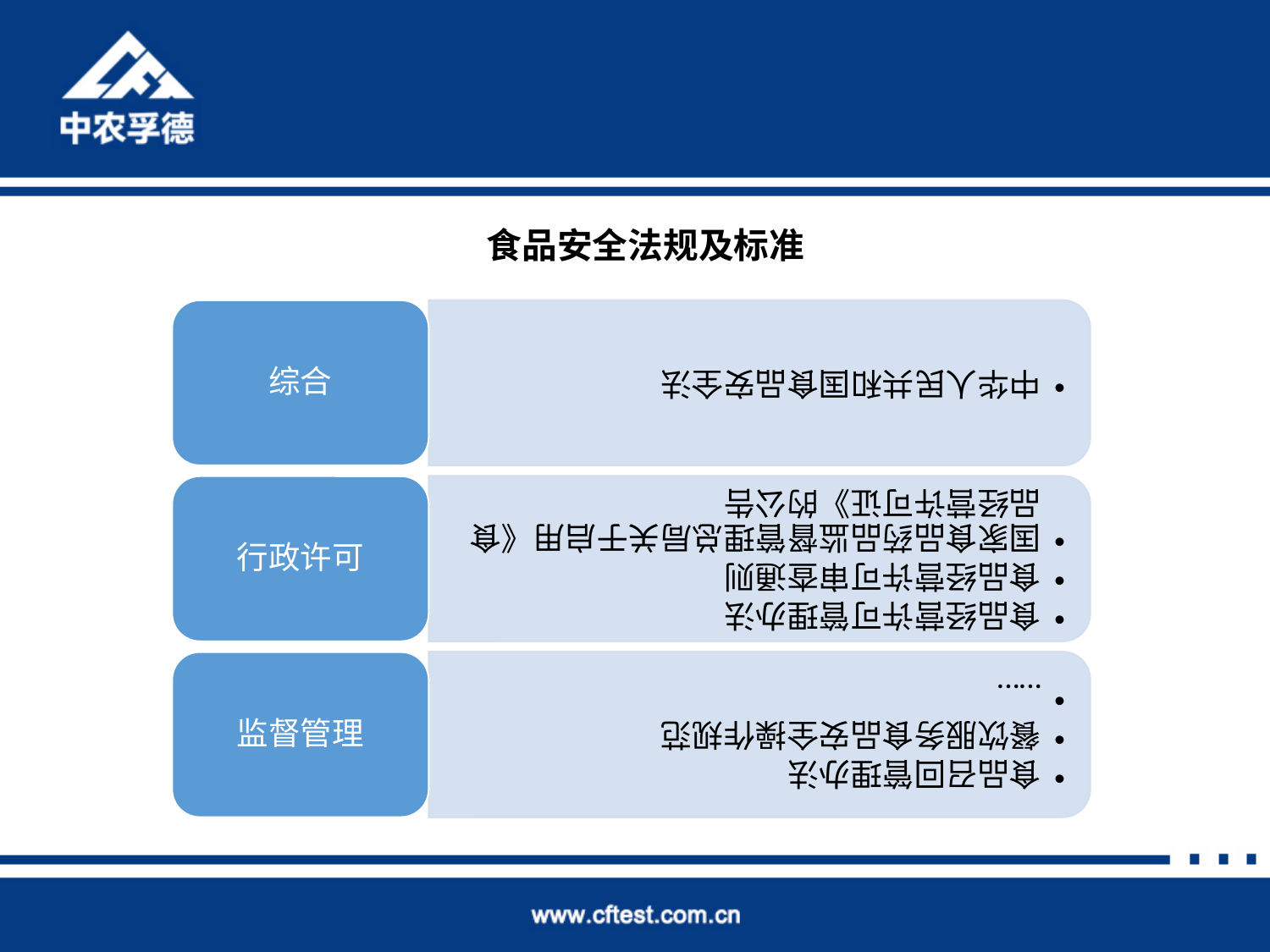

食品安全法规及标准
中华人民共和国食品安全法
综合
食品经营许可管理办法
食品经营许可审查通则
国家食品药品监督管理总局关于启用《食品经营许可证》的公告
行政许可
食品召回管理办法
餐饮服务食品安全操作规范
……
监督管理